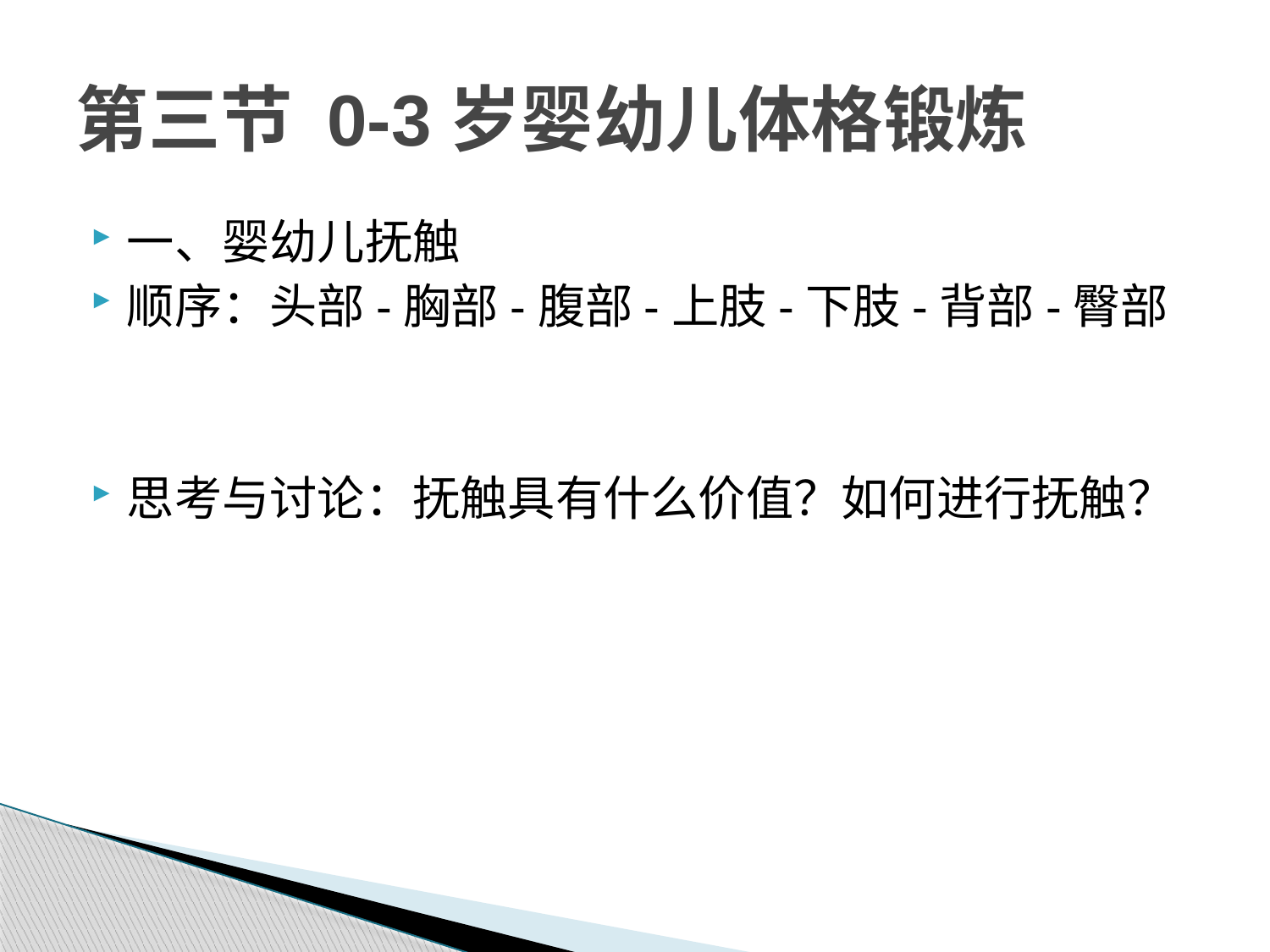

# 第三节 0-3岁婴幼儿体格锻炼
一、婴幼儿抚触
顺序：头部-胸部-腹部-上肢-下肢-背部-臀部

思考与讨论：抚触具有什么价值？如何进行抚触？